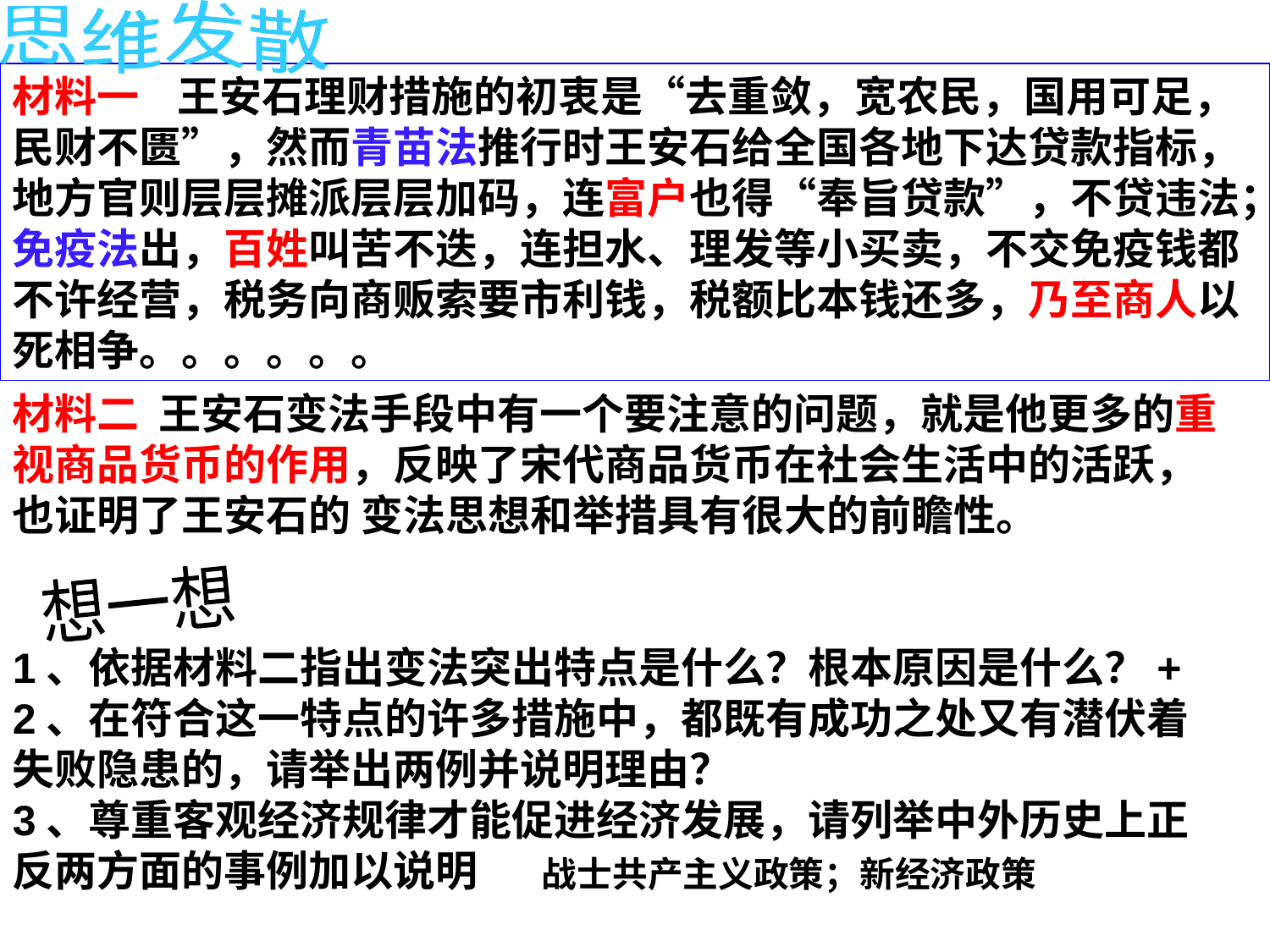

思维发散
材料一    王安石理财措施的初衷是“去重敛，宽农民，国用可足，民财不匮”，然而青苗法推行时王安石给全国各地下达贷款指标，地方官则层层摊派层层加码，连富户也得“奉旨贷款”，不贷违法；免疫法出，百姓叫苦不迭，连担水、理发等小买卖，不交免疫钱都不许经营，税务向商贩索要市利钱，税额比本钱还多，乃至商人以死相争。。。。。。
材料二  王安石变法手段中有一个要注意的问题，就是他更多的重视商品货币的作用，反映了宋代商品货币在社会生活中的活跃，也证明了王安石的 变法思想和举措具有很大的前瞻性。

1、依据材料二指出变法突出特点是什么？根本原因是什么？+
2、在符合这一特点的许多措施中，都既有成功之处又有潜伏着失败隐患的，请举出两例并说明理由？
3、尊重客观经济规律才能促进经济发展，请列举中外历史上正反两方面的事例加以说明

想一想
战士共产主义政策；新经济政策